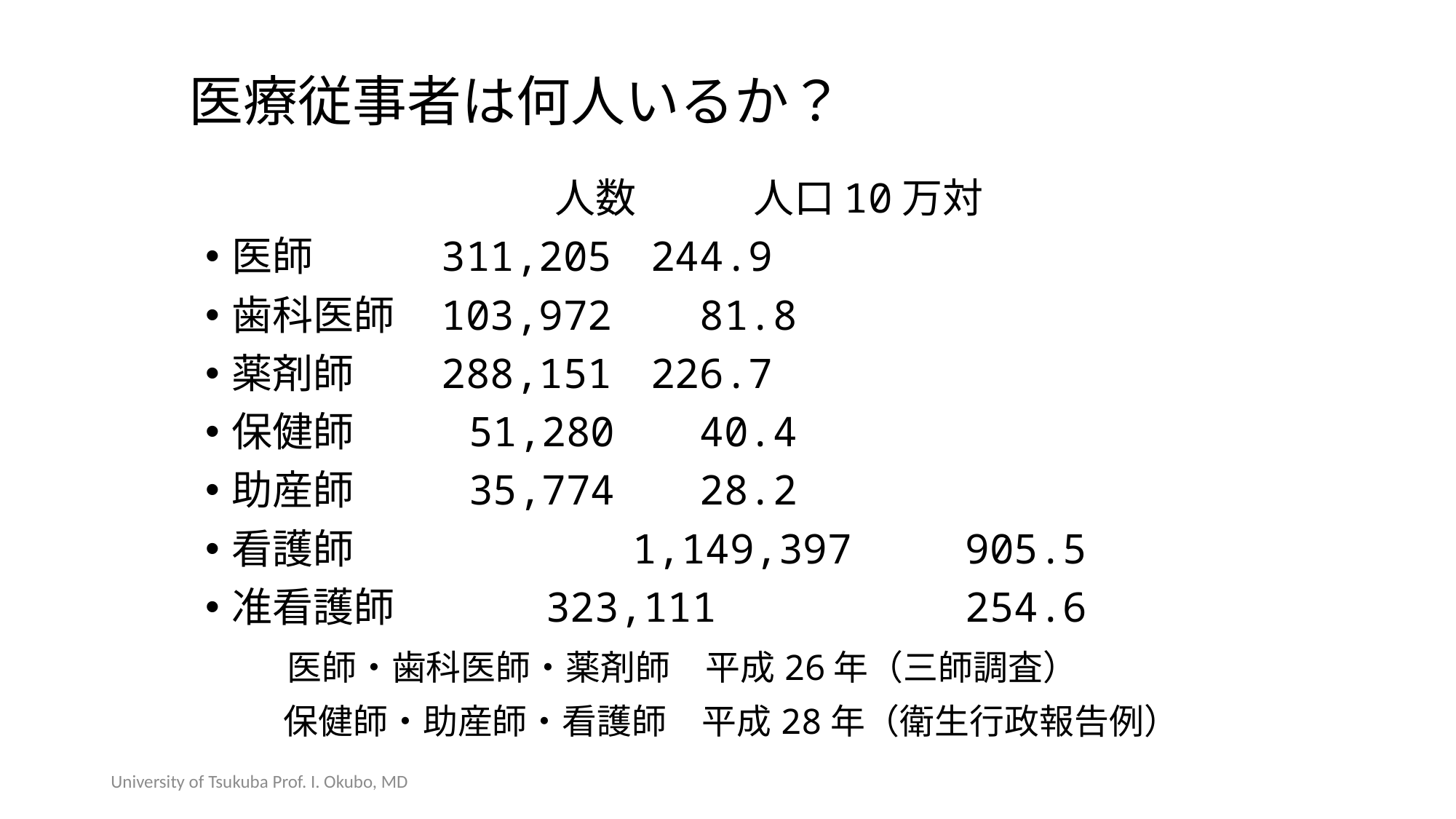

# 医療従事者は何人いるか？
　　            	        　人数　  　  人口10万対
医師			311,205		244.9
歯科医師			103,972		  81.8
薬剤師			288,151		226.7
保健師			  51,280		  40.4
助産師			  35,774		  28.2
看護師	　　 	    　1,149,397		905.5
准看護師		      　323,111        	254.6
　　医師・歯科医師・薬剤師　平成26年（三師調査）
　 　保健師・助産師・看護師　平成28年（衛生行政報告例）

University of Tsukuba Prof. I. Okubo, MD